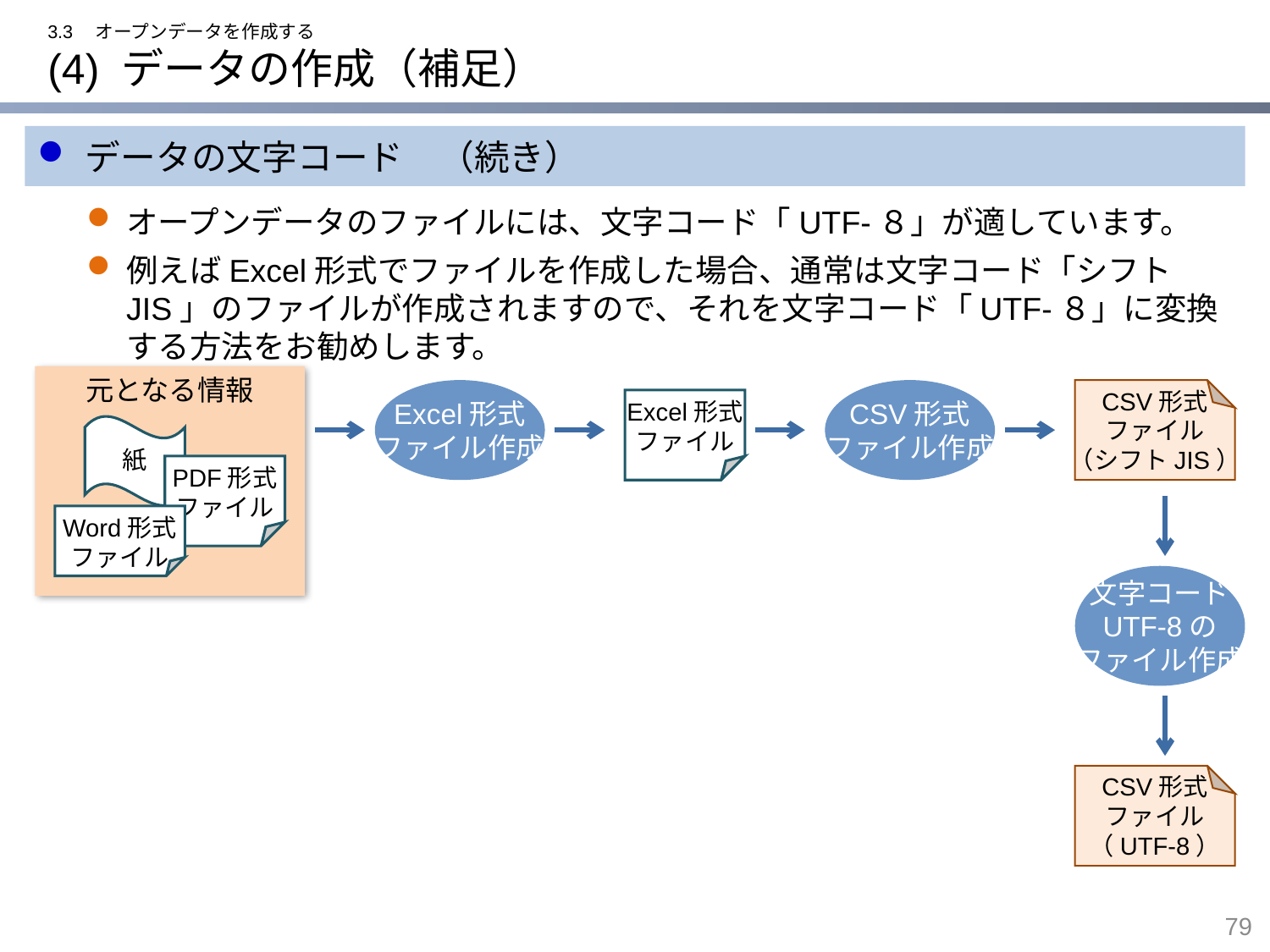

3.3　オープンデータを作成する
# (4) データの作成（補足）
データの文字コード　（続き）
オープンデータのファイルには、文字コード「UTF-８」が適しています。
例えばExcel形式でファイルを作成した場合、通常は文字コード「シフトJIS」のファイルが作成されますので、それを文字コード「UTF-８」に変換する方法をお勧めします。
元となる情報
Excel形式
ファイル作成
CSV形式
ファイル作成

Excel形式
ファイル
CSV形式
ファイル
（シフトJIS）
紙
PDF形式
ファイル

Word形式
ファイル

文字コード
UTF-8の
ファイル作成

CSV形式
ファイル
（UTF-8）
79